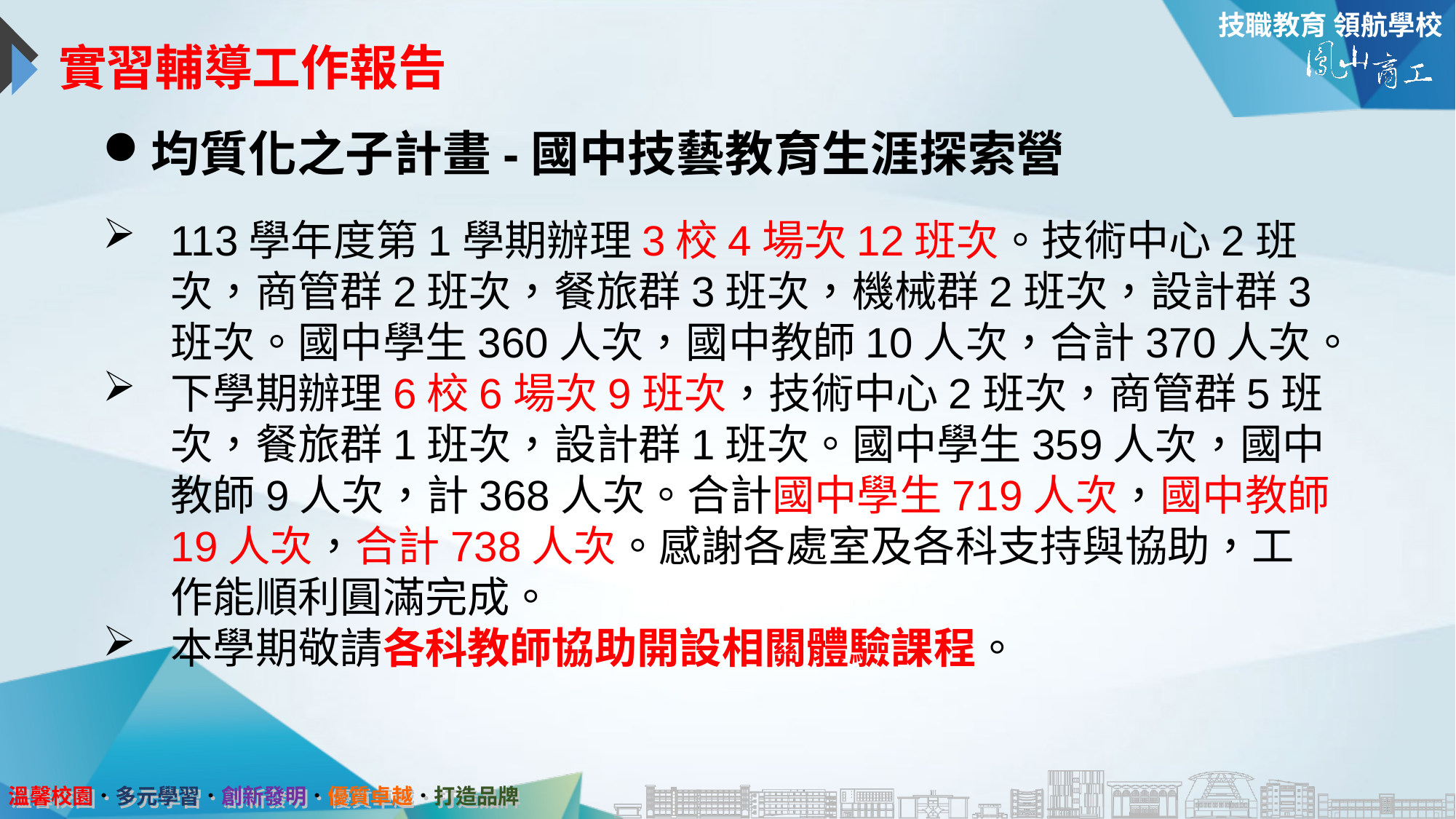

# 實習輔導工作報告
均質化之子計畫-國中技藝教育生涯探索營
113學年度第1學期辦理3校4場次12班次。技術中心2班次，商管群2班次，餐旅群3班次，機械群2班次，設計群3班次。國中學生360人次，國中教師10人次，合計370人次。
下學期辦理6校6場次9班次，技術中心2班次，商管群5班次，餐旅群1班次，設計群1班次。國中學生359人次，國中教師9人次，計368人次。合計國中學生719人次，國中教師19人次，合計738人次。感謝各處室及各科支持與協助，工作能順利圓滿完成。
本學期敬請各科教師協助開設相關體驗課程。